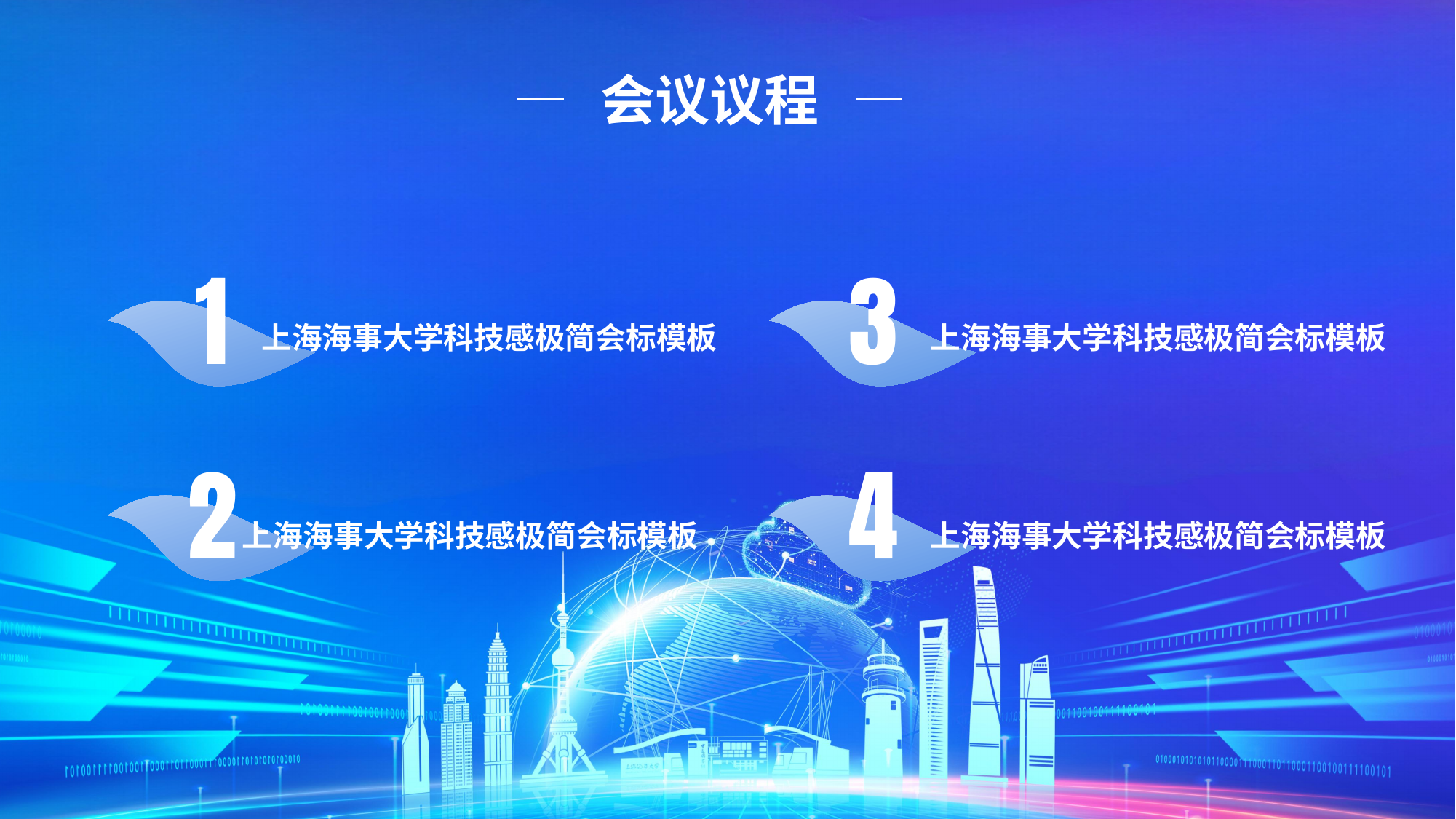

会议议程
1
3

上海海事大学科技感极简会标模板

上海海事大学科技感极简会标模板
2
4

上海海事大学科技感极简会标模板
上海海事大学科技感极简会标模板